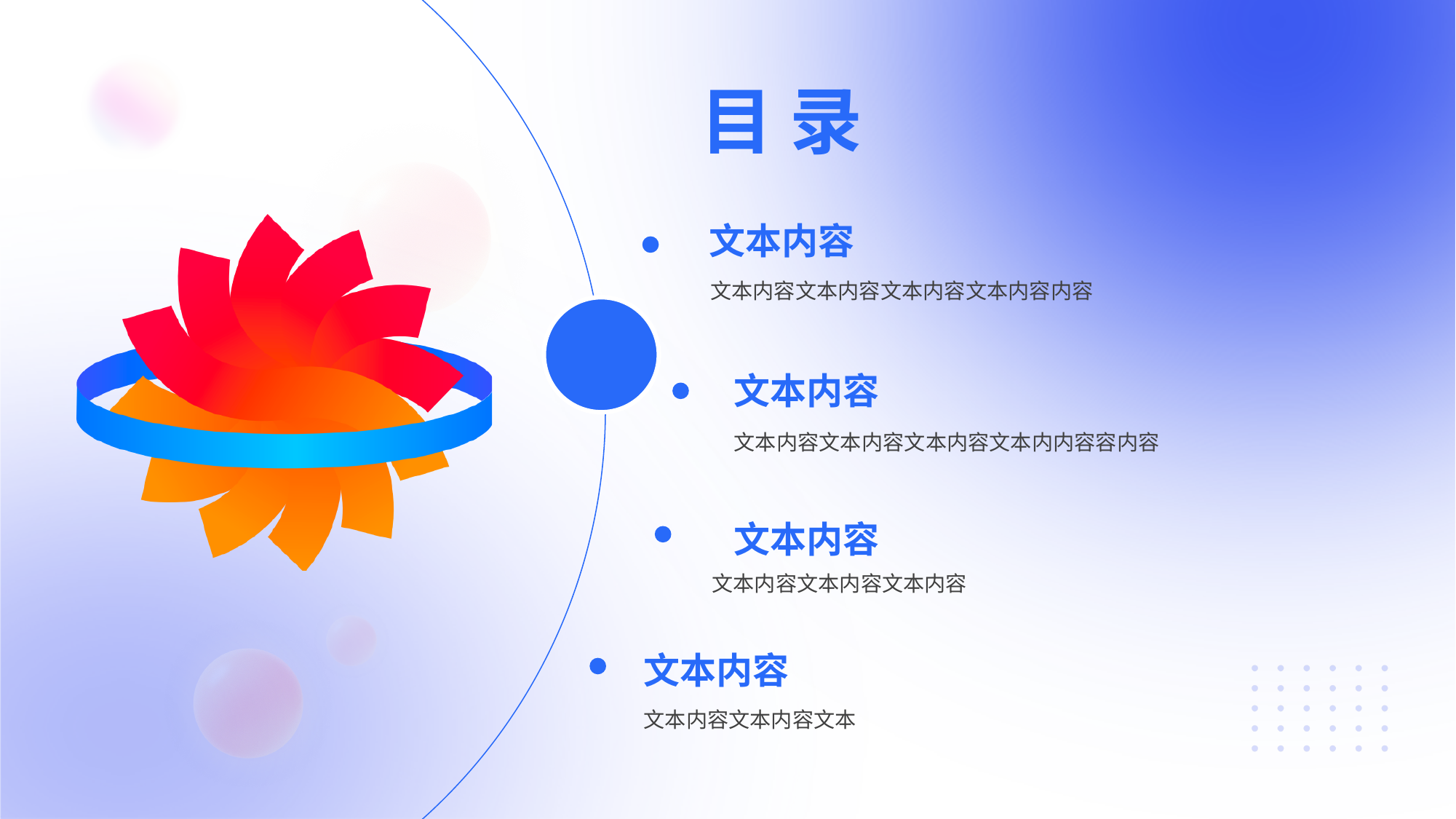

目 录
文本内容

文本内容文本内容文本内容文本内容内容
文本内容

文本内容文本内容文本内容文本内内容容内容
文本内容

文本内容文本内容文本内容
文本内容

文本内容文本内容文本